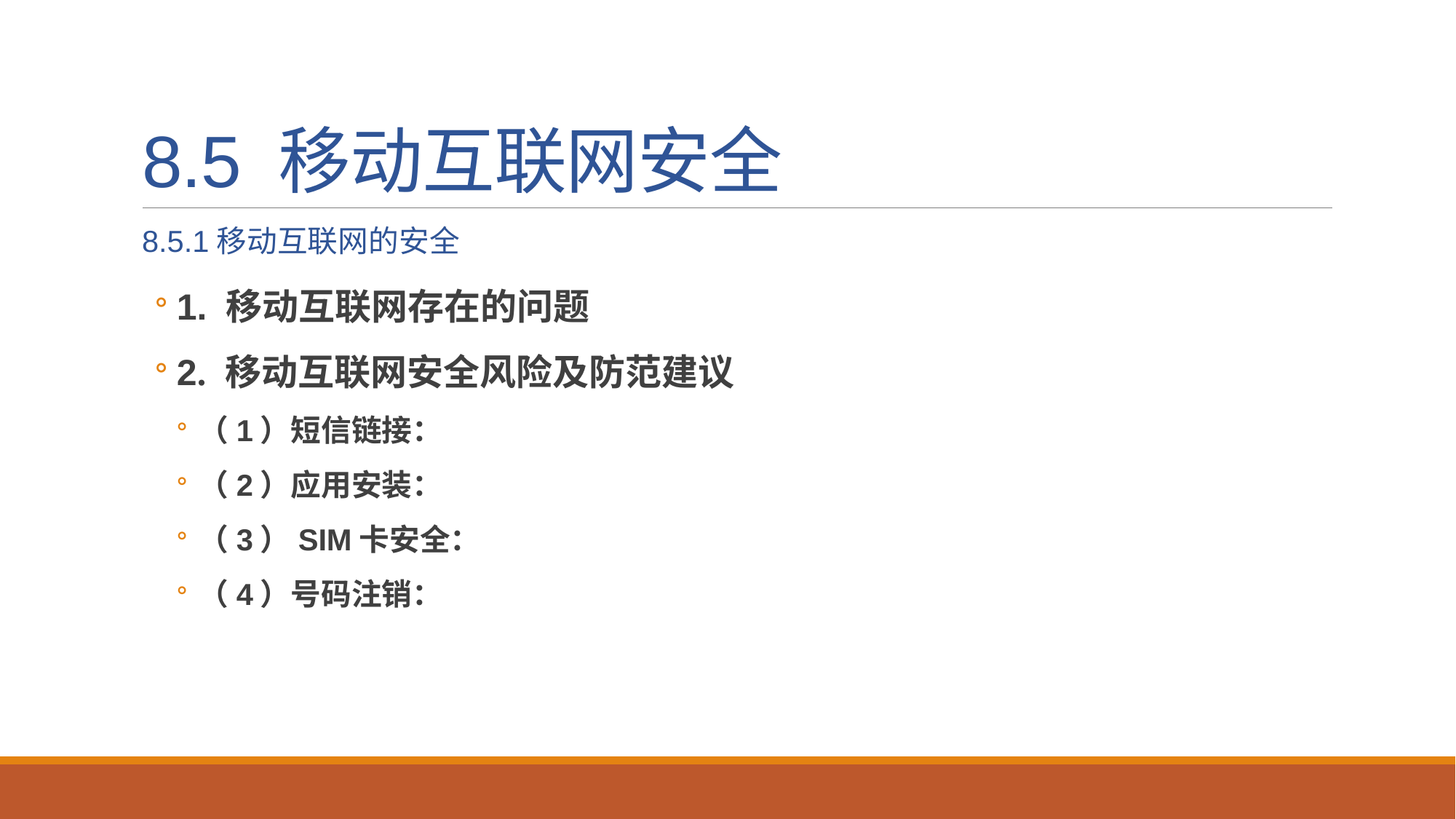

# 8.5 移动互联网安全
8.5.1移动互联网的安全
1. 移动互联网存在的问题
2. 移动互联网安全风险及防范建议
（1）短信链接：
（2）应用安装：
（3）SIM卡安全：
（4）号码注销：